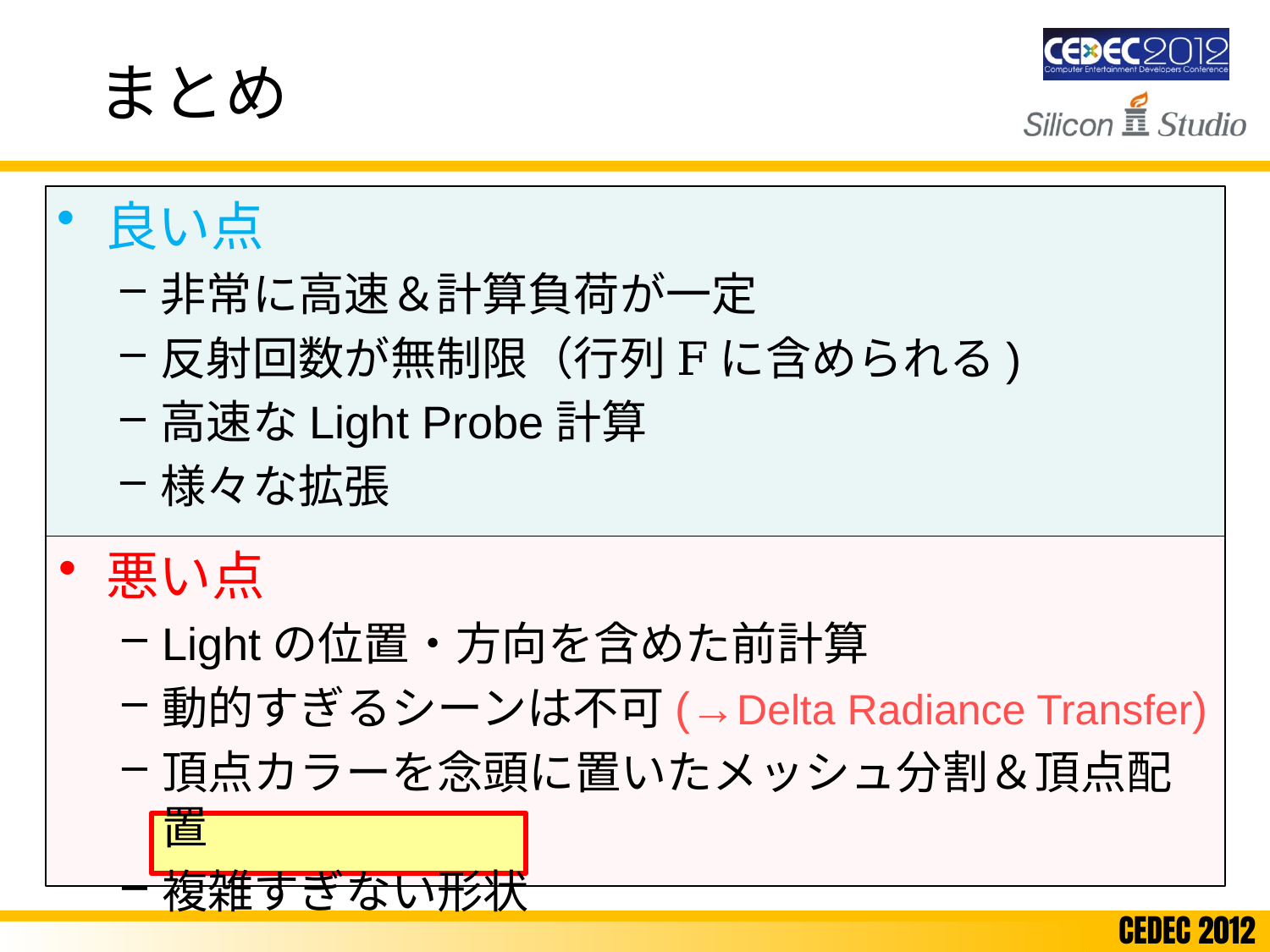

# まとめ
良い点
非常に高速＆計算負荷が一定
反射回数が無制限（行列Fに含められる)
高速なLight Probe計算
様々な拡張

悪い点
Lightの位置・方向を含めた前計算
動的すぎるシーンは不可(→Delta Radiance Transfer)
頂点カラーを念頭に置いたメッシュ分割＆頂点配置
複雑すぎない形状